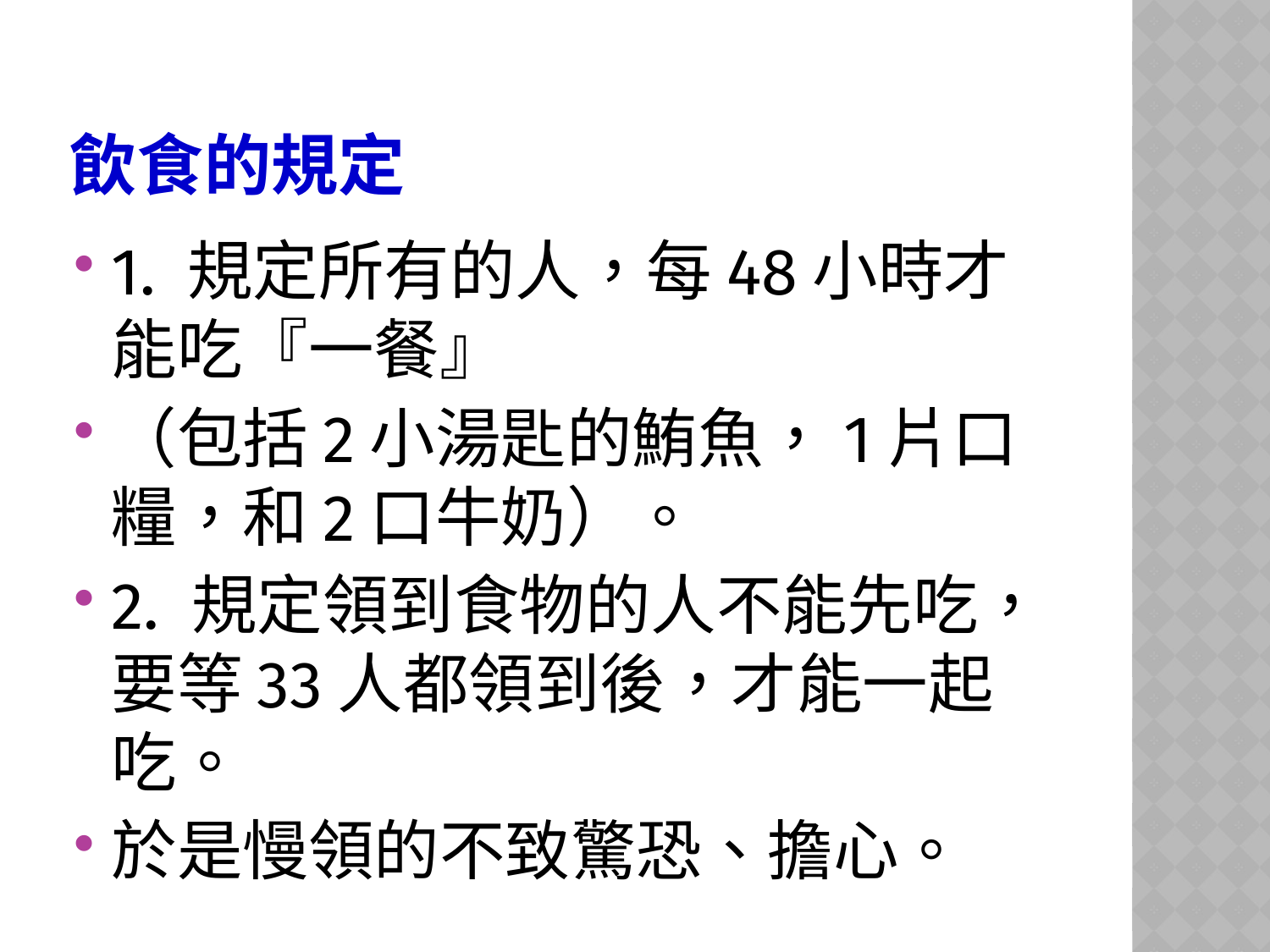

# 飲食的規定
1. 規定所有的人，每48小時才能吃『一餐』
（包括2小湯匙的鮪魚，1片口糧，和2口牛奶）。
2. 規定領到食物的人不能先吃，要等33人都領到後，才能一起吃。
於是慢領的不致驚恐、擔心。